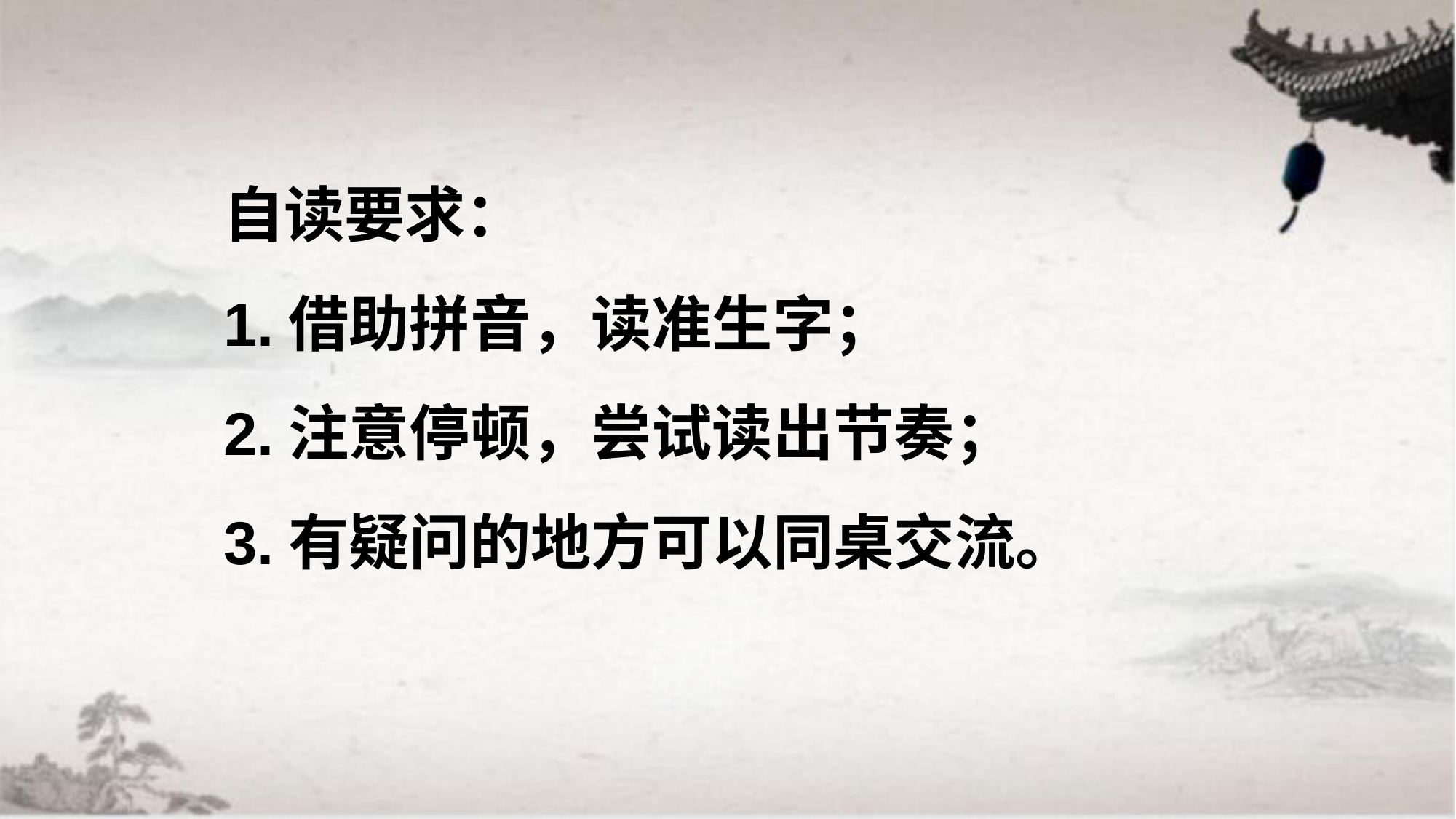

自读要求：
1.借助拼音，读准生字；
2.注意停顿，尝试读出节奏；
3.有疑问的地方可以同桌交流。